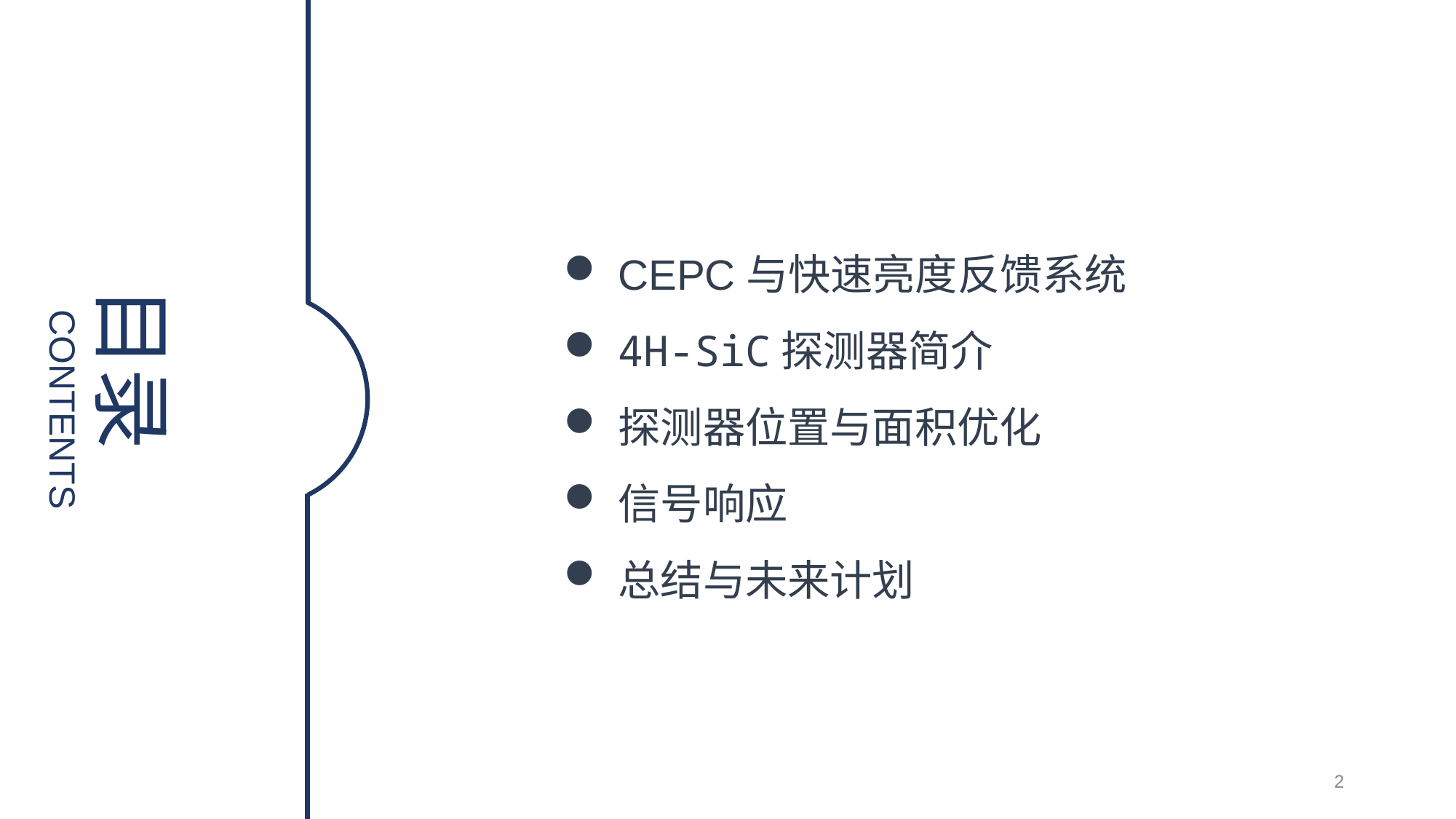

CEPC与快速亮度反馈系统
4H-SiC探测器简介
探测器位置与面积优化
信号响应
总结与未来计划
CONTENTS
目录

2